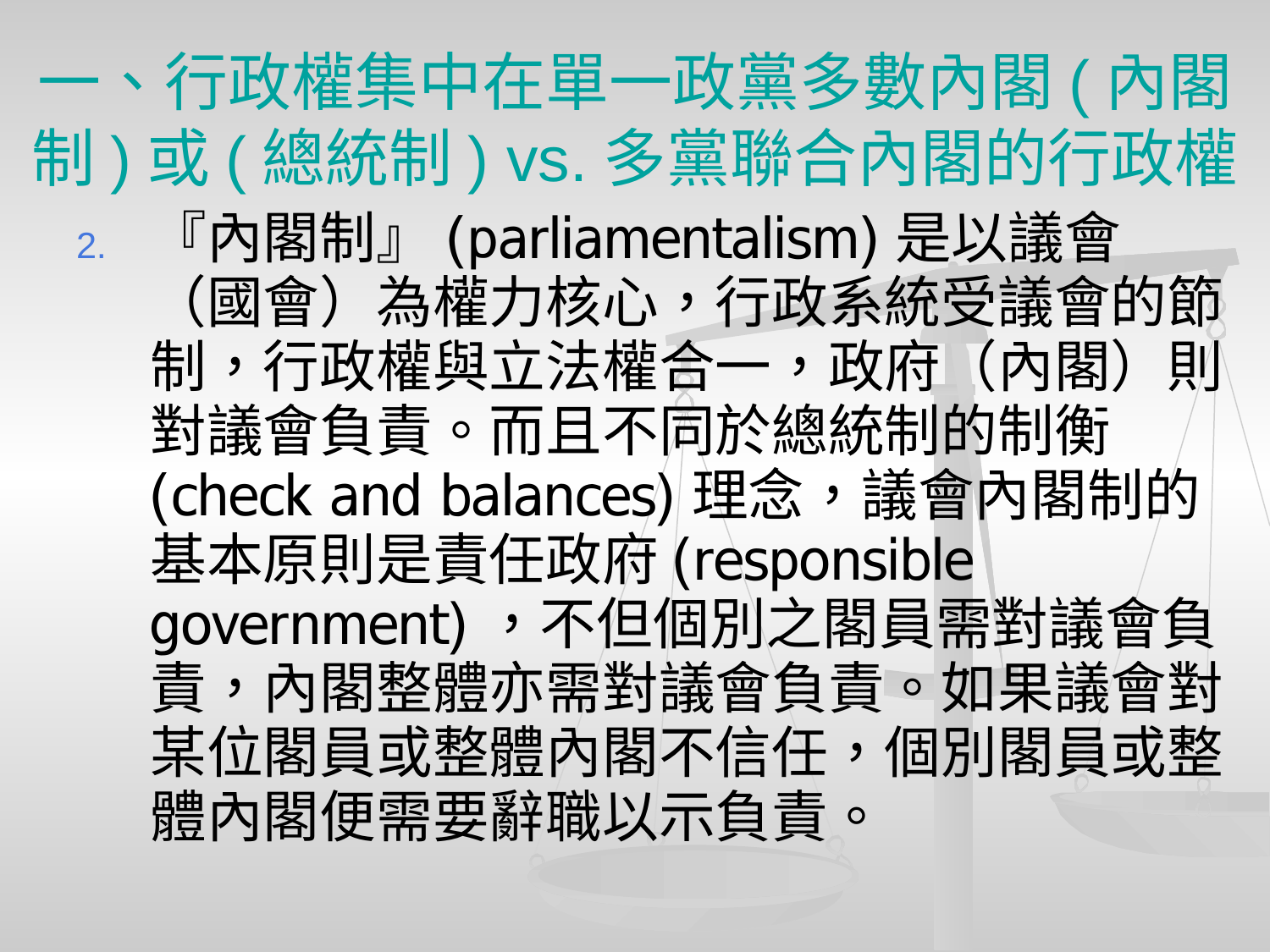

# 一、行政權集中在單一政黨多數內閣(內閣制)或(總統制) vs.多黨聯合內閣的行政權
『內閣制』(parliamentalism)是以議會（國會）為權力核心，行政系統受議會的節制，行政權與立法權合一，政府（內閣）則對議會負責。而且不同於總統制的制衡(check and balances)理念，議會內閣制的基本原則是責任政府(responsible government)，不但個別之閣員需對議會負責，內閣整體亦需對議會負責。如果議會對某位閣員或整體內閣不信任，個別閣員或整體內閣便需要辭職以示負責。